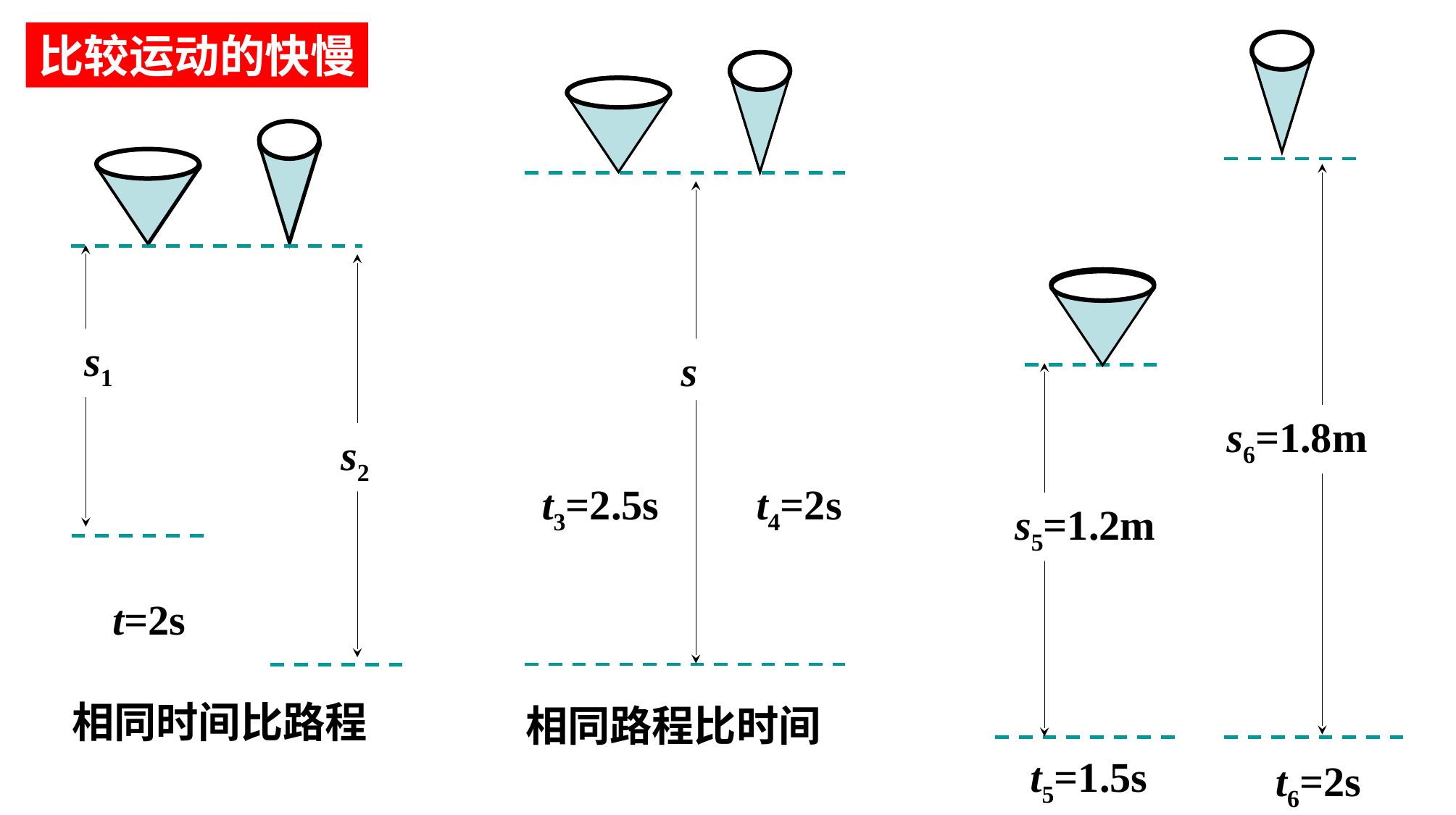

比较运动的快慢

s6=1.8m
s
s1
s2

s5=1.2m
t3=2.5s
t4=2s
t=2s
相同时间比路程
相同路程比时间
t5=1.5s
t6=2s